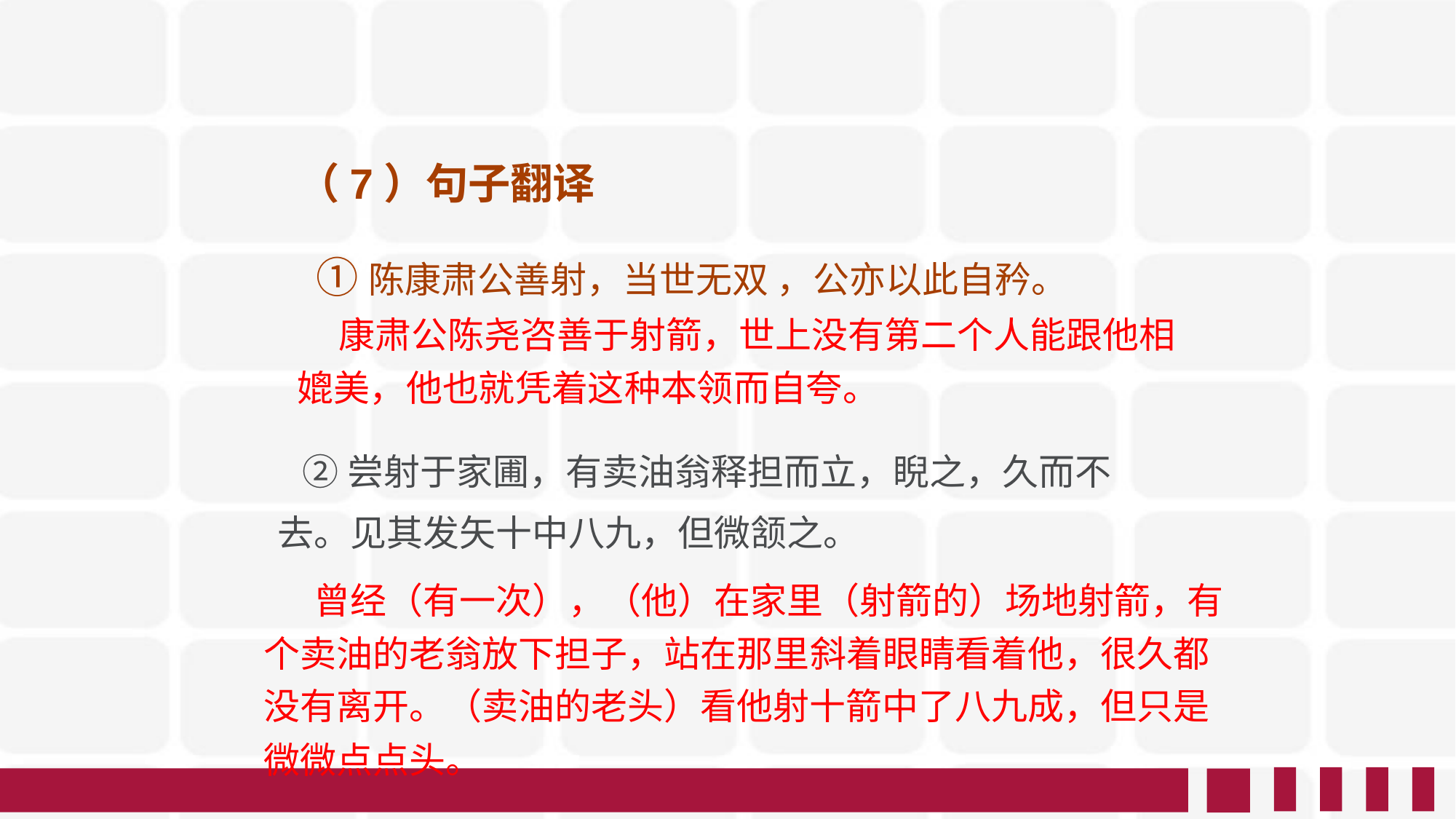

（7）句子翻译
  ①陈康肃公善射，当世无双 ，公亦以此自矜。
    康肃公陈尧咨善于射箭，世上没有第二个人能跟他相媲美，他也就凭着这种本领而自夸。
   ②尝射于家圃，有卖油翁释担而立，睨之，久而不去。见其发矢十中八九，但微颔之。
     曾经（有一次），（他）在家里（射箭的）场地射箭，有个卖油的老翁放下担子，站在那里斜着眼睛看着他，很久都没有离开。（卖油的老头）看他射十箭中了八九成，但只是微微点点头。